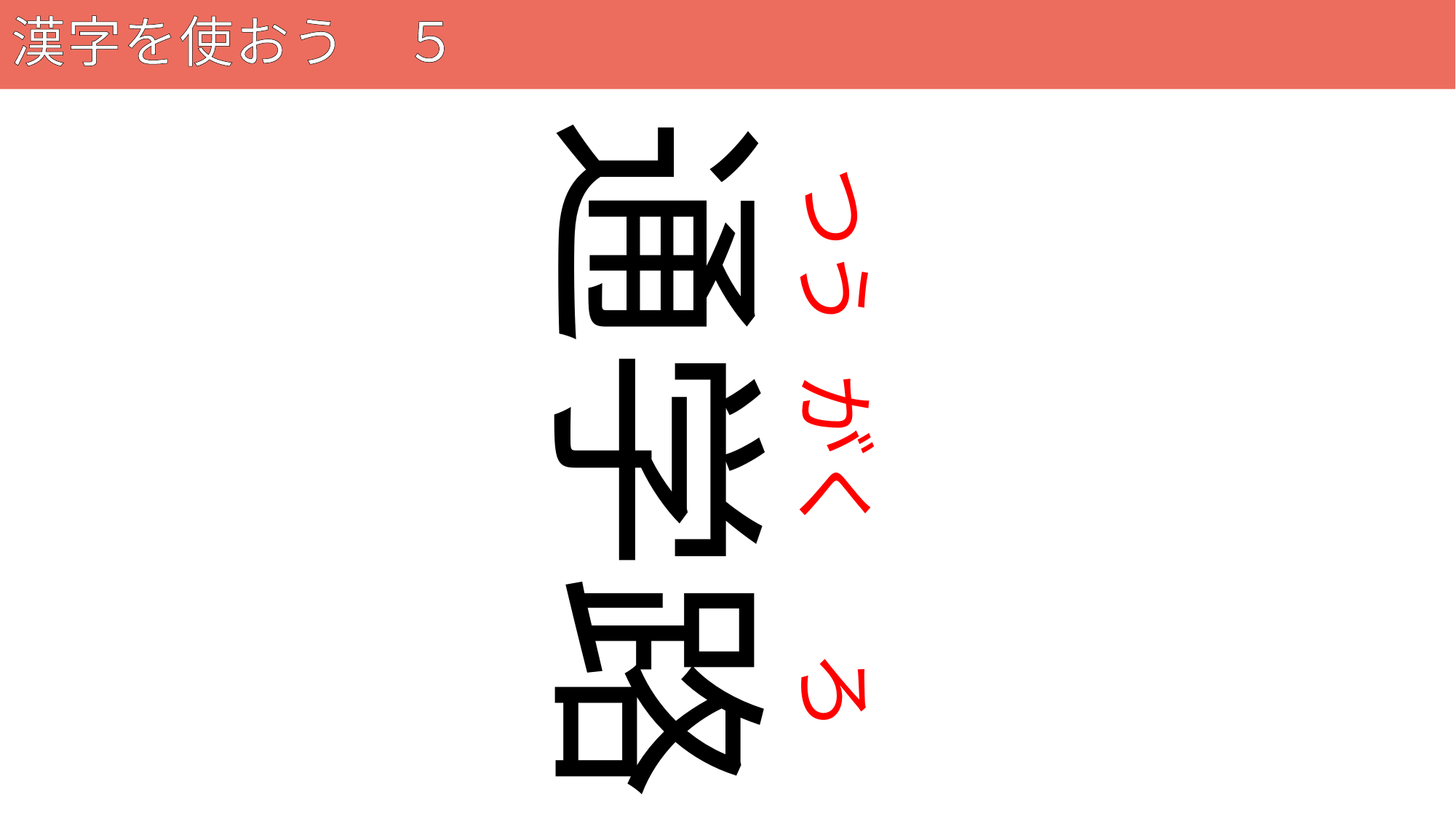

# 漢字を使おう　５
145
通学路
つう
がく
ろ